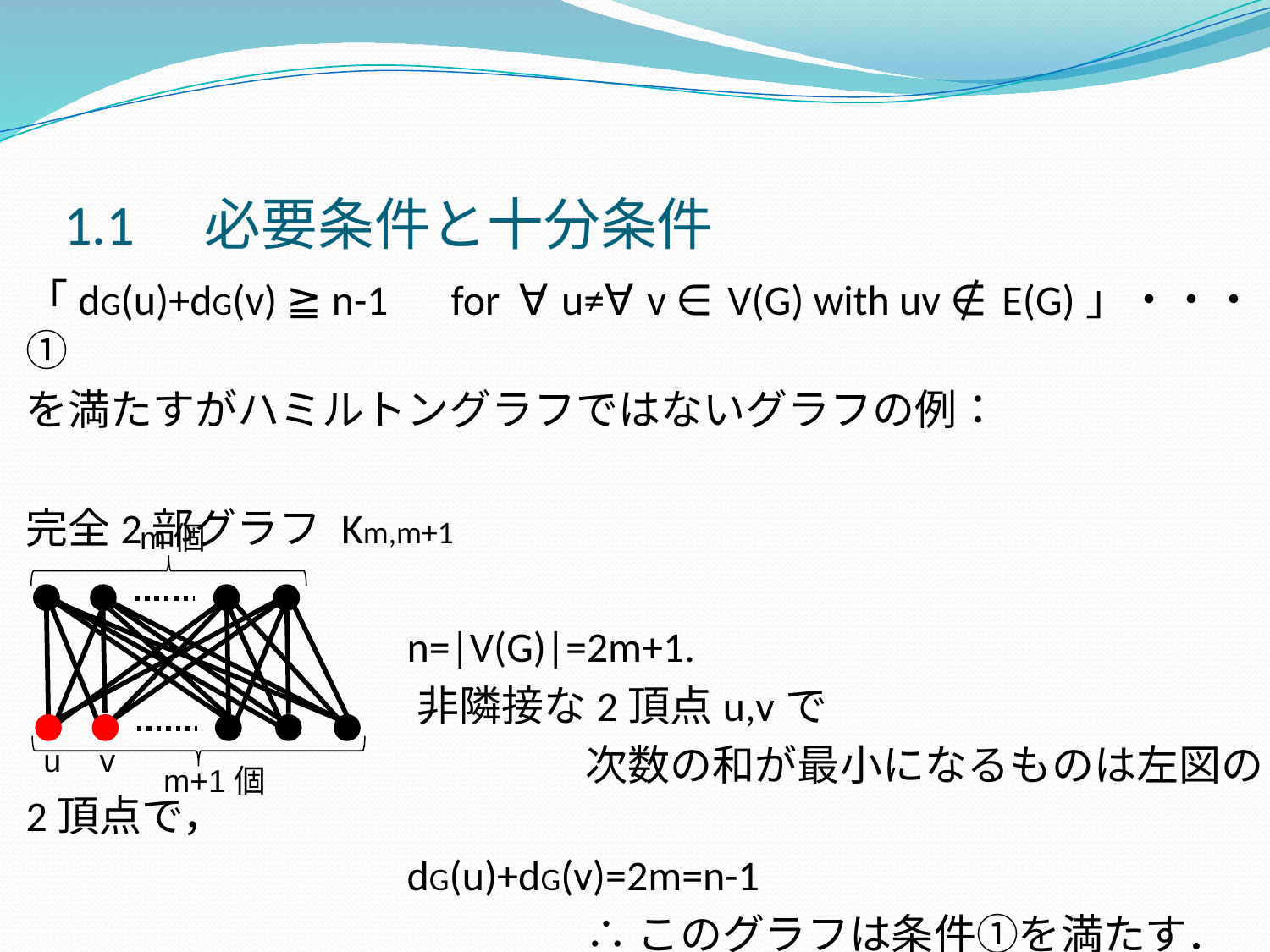

1.1　必要条件と十分条件
「dG(u)+dG(v) ≧ n-1　for  ∀u≠∀v ∈ V(G) with uv ∉ E(G)」・・・①
を満たすがハミルトングラフではないグラフの例：

完全2部グラフ Km,m+1

                                        n=|V(G)|=2m+1.
                                        非隣接な2頂点u,vで
　　　　　　　　　　　　　 次数の和が最小になるものは左図の2頂点で，
                                        dG(u)+dG(v)=2m=n-1
　　　　　　　　　　　　　 ∴ このグラフは条件①を満たす．

m個

v
u
m+1個